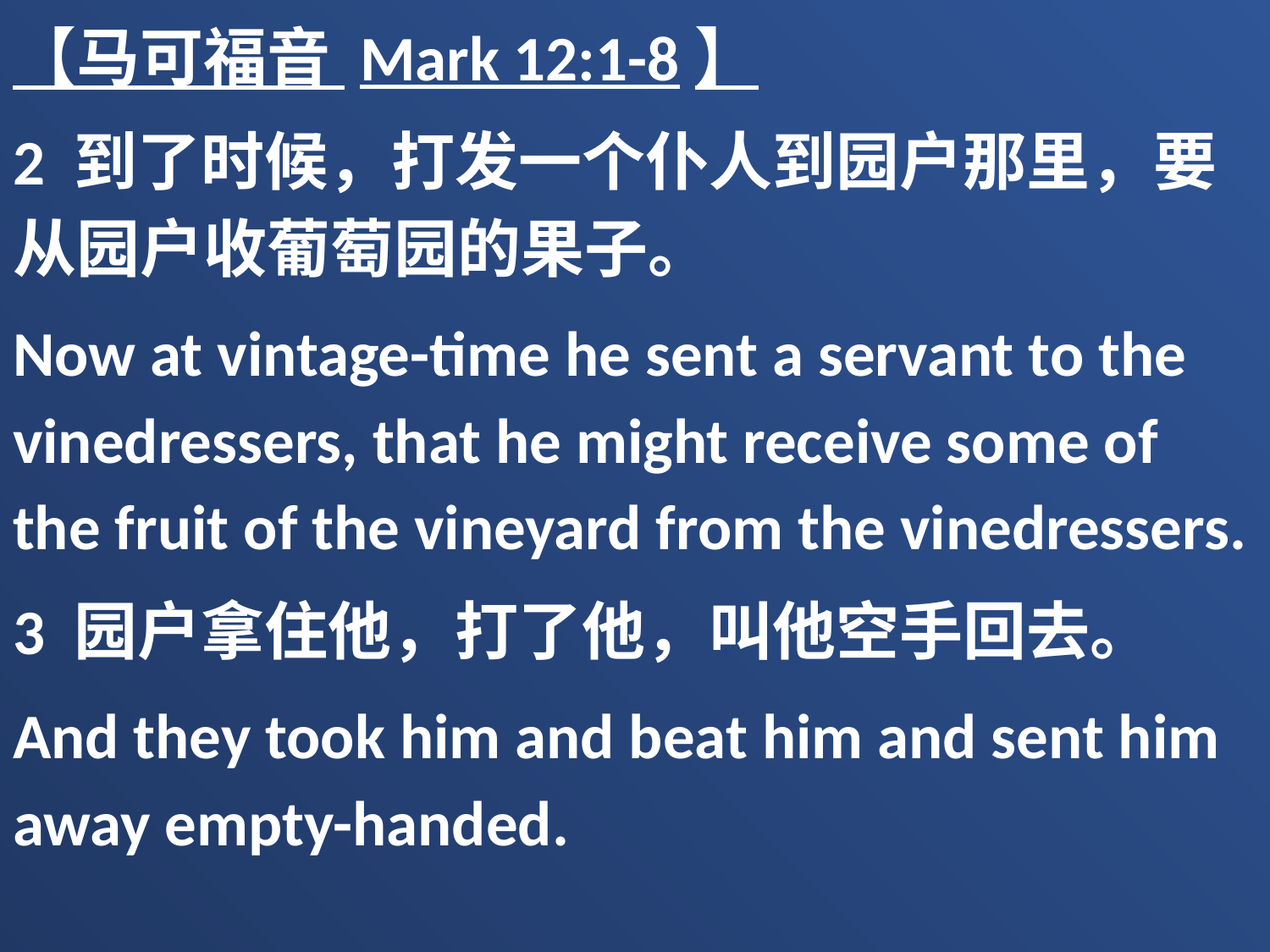

【马可福音 Mark 12:1-8】
2 到了时候，打发一个仆人到园户那里，要从园户收葡萄园的果子。
Now at vintage-time he sent a servant to the vinedressers, that he might receive some of the fruit of the vineyard from the vinedressers.
3 园户拿住他，打了他，叫他空手回去。
And they took him and beat him and sent him away empty-handed.